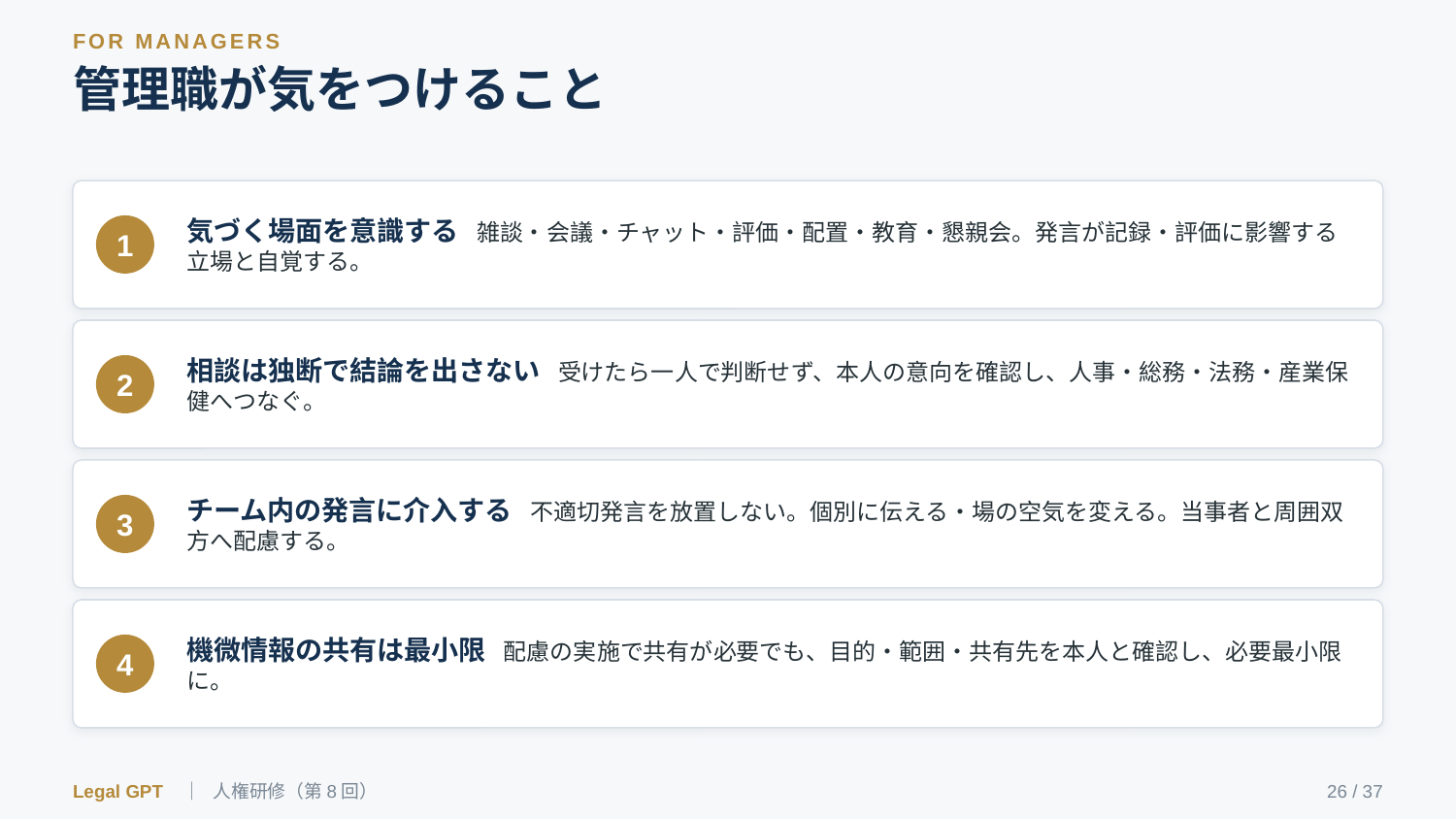

FOR MANAGERS
管理職が気をつけること

気づく場面を意識する   雑談・会議・チャット・評価・配置・教育・懇親会。発言が記録・評価に影響する立場と自覚する。

1

相談は独断で結論を出さない   受けたら一人で判断せず、本人の意向を確認し、人事・総務・法務・産業保健へつなぐ。

2

チーム内の発言に介入する   不適切発言を放置しない。個別に伝える・場の空気を変える。当事者と周囲双方へ配慮する。

3

機微情報の共有は最小限   配慮の実施で共有が必要でも、目的・範囲・共有先を本人と確認し、必要最小限に。

4
Legal GPT   ｜   人権研修（第8回）
26 / 37